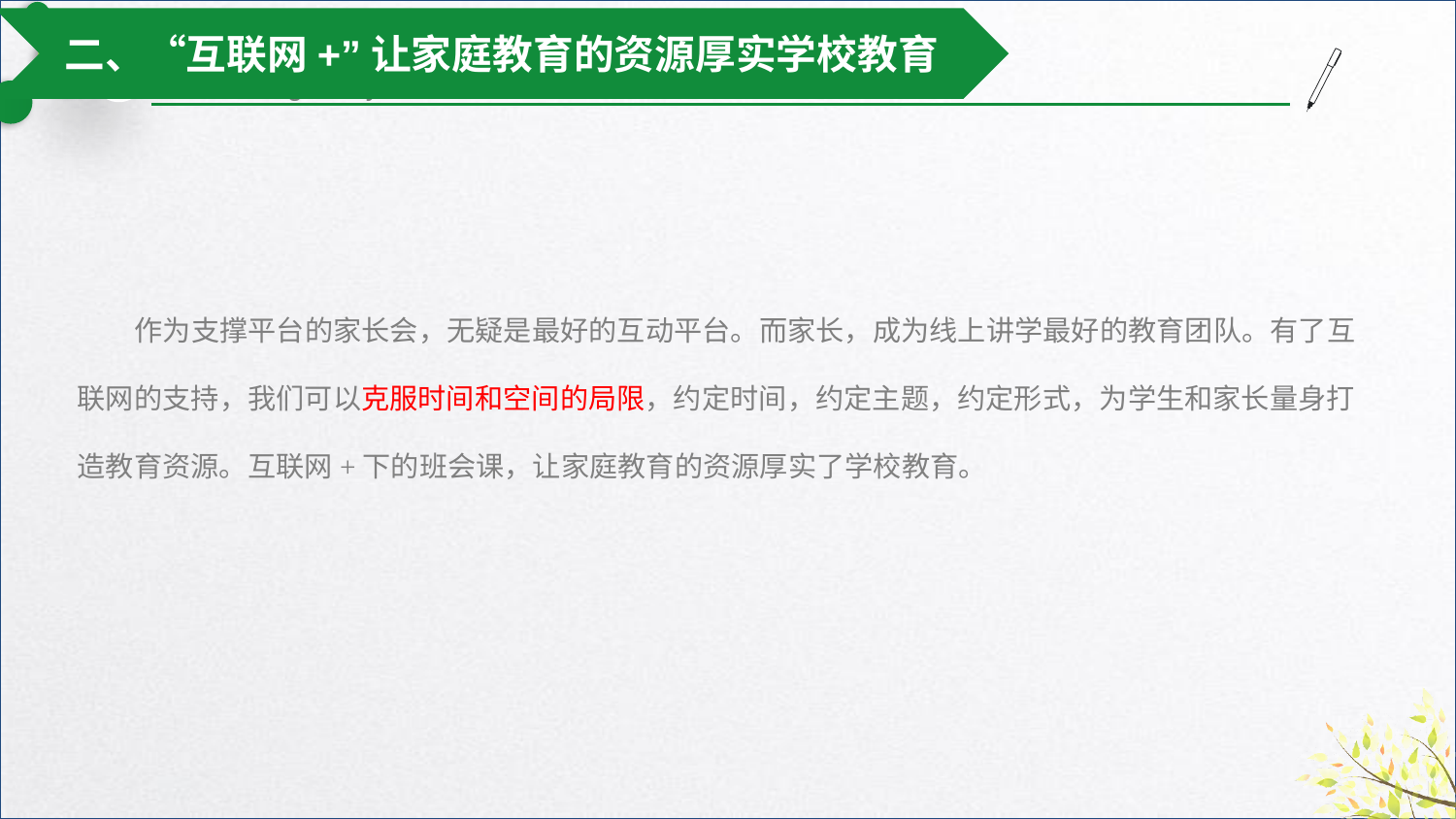

二、“互联网+”让家庭教育的资源厚实学校教育
        作为支撑平台的家长会，无疑是最好的互动平台。而家长，成为线上讲学最好的教育团队。有了互联网的支持，我们可以克服时间和空间的局限，约定时间，约定主题，约定形式，为学生和家长量身打造教育资源。互联网+下的班会课，让家庭教育的资源厚实了学校教育。